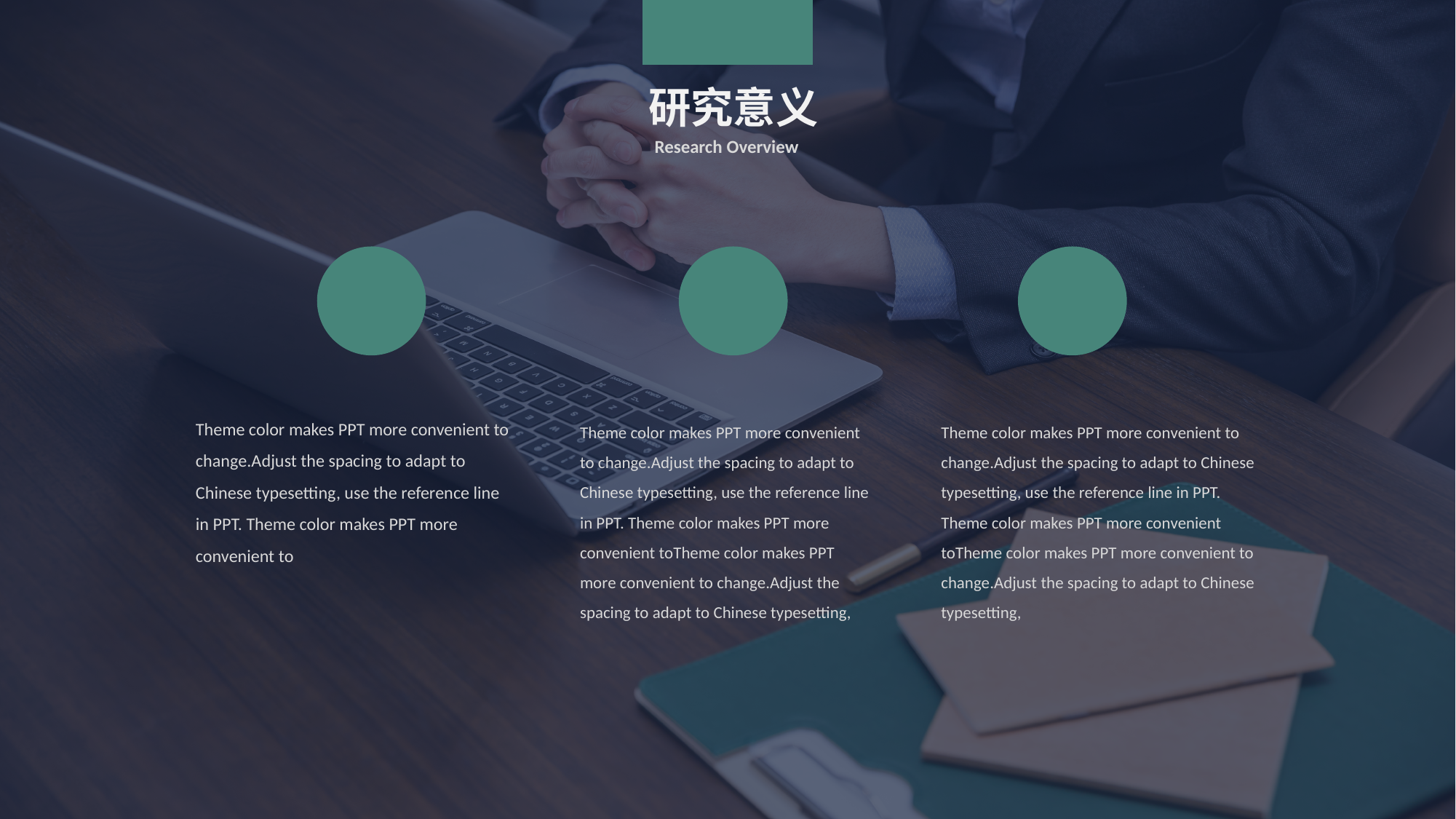

研究意义
Research Overview

Theme color makes PPT more convenient to change.Adjust the spacing to adapt to Chinese typesetting, use the reference line in PPT. Theme color makes PPT more convenient to
Theme color makes PPT more convenient to change.Adjust the spacing to adapt to Chinese typesetting, use the reference line in PPT. Theme color makes PPT more convenient toTheme color makes PPT more convenient to change.Adjust the spacing to adapt to Chinese typesetting,
Theme color makes PPT more convenient to change.Adjust the spacing to adapt to Chinese typesetting, use the reference line in PPT. Theme color makes PPT more convenient toTheme color makes PPT more convenient to change.Adjust the spacing to adapt to Chinese typesetting,